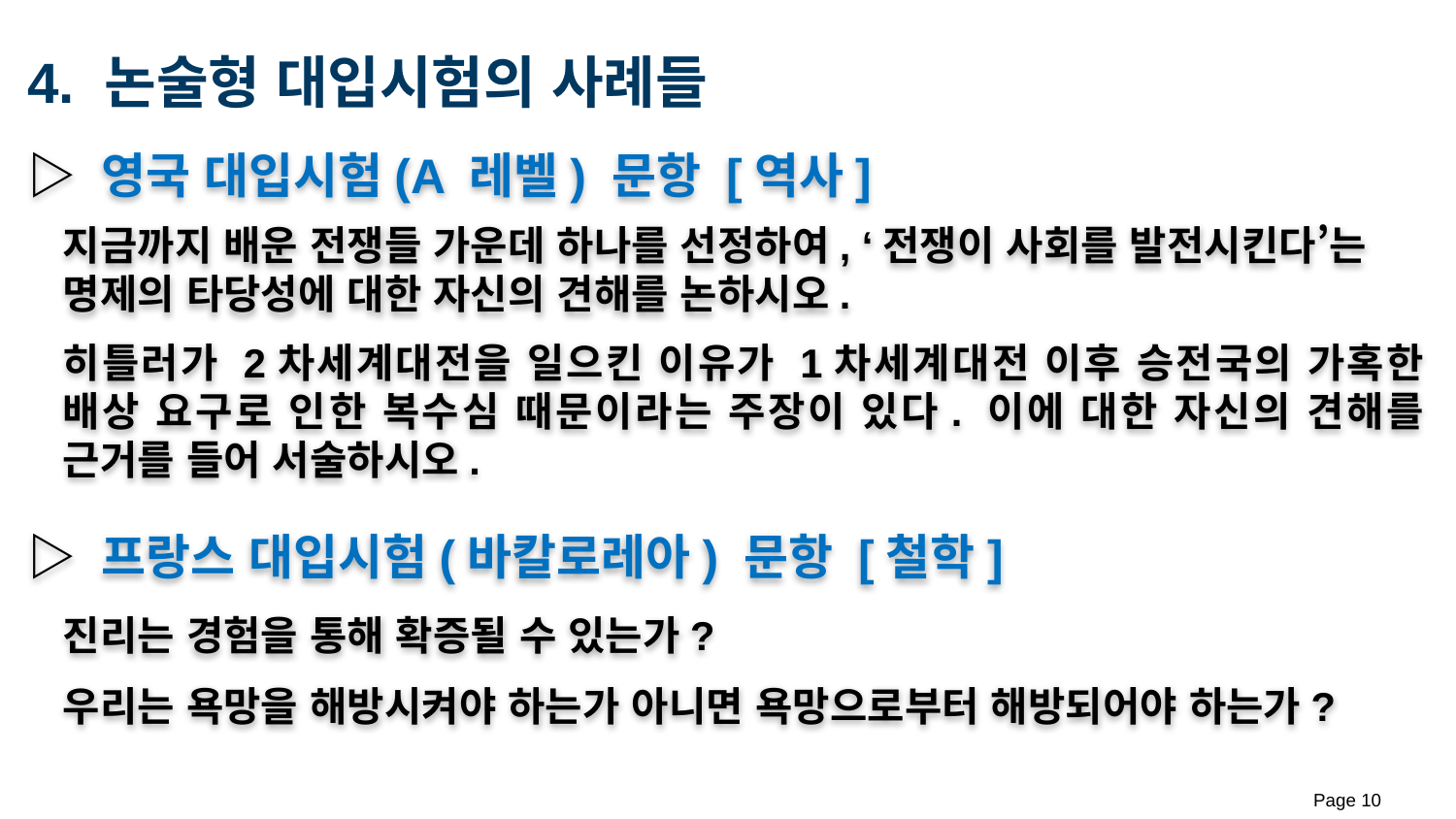

4. 논술형 대입시험의 사례들
▷ 영국 대입시험(A 레벨) 문항 [역사]
지금까지 배운 전쟁들 가운데 하나를 선정하여, ‘전쟁이 사회를 발전시킨다’는 명제의 타당성에 대한 자신의 견해를 논하시오.
히틀러가 2차세계대전을 일으킨 이유가 1차세계대전 이후 승전국의 가혹한 배상 요구로 인한 복수심 때문이라는 주장이 있다. 이에 대한 자신의 견해를 근거를 들어 서술하시오.
▷ 프랑스 대입시험(바칼로레아) 문항 [철학]
진리는 경험을 통해 확증될 수 있는가?
우리는 욕망을 해방시켜야 하는가 아니면 욕망으로부터 해방되어야 하는가?
Page 10